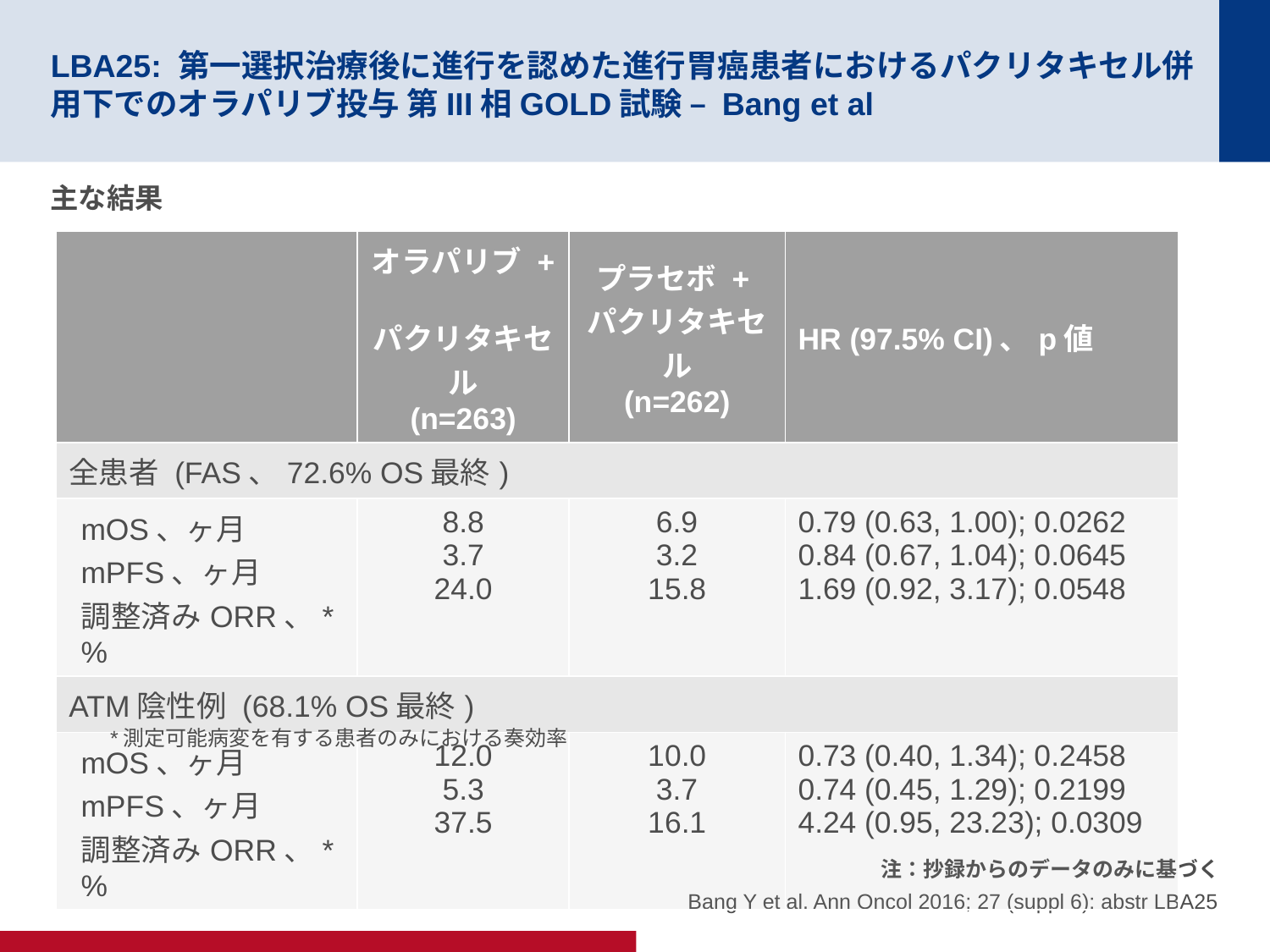

# LBA25: 第一選択治療後に進行を認めた進行胃癌患者におけるパクリタキセル併用下でのオラパリブ投与 第III相GOLD試験 – Bang et al
主な結果
|  | オラパリブ + パクリタキセル (n=263) | プラセボ + パクリタキセル (n=262) | HR (97.5% CI)、p値 |
| --- | --- | --- | --- |
| 全患者 (FAS、72.6% OS最終) |  |  |  |
| mOS、ヶ月 mPFS、ヶ月 調整済みORR、\* % | 8.8 3.7 24.0 | 6.9 3.2 15.8 | 0.79 (0.63, 1.00); 0.0262 0.84 (0.67, 1.04); 0.0645 1.69 (0.92, 3.17); 0.0548 |
| ATM陰性例 (68.1% OS最終) |  |  |  |
| mOS、ヶ月 mPFS、ヶ月 調整済みORR、\* % | 12.0 5.3 37.5 | 10.0 3.7 16.1 | 0.73 (0.40, 1.34); 0.2458 0.74 (0.45, 1.29); 0.2199 4.24 (0.95, 23.23); 0.0309 |
*測定可能病変を有する患者のみにおける奏効率
 注：抄録からのデータのみに基づく
Bang Y et al. Ann Oncol 2016; 27 (suppl 6): abstr LBA25